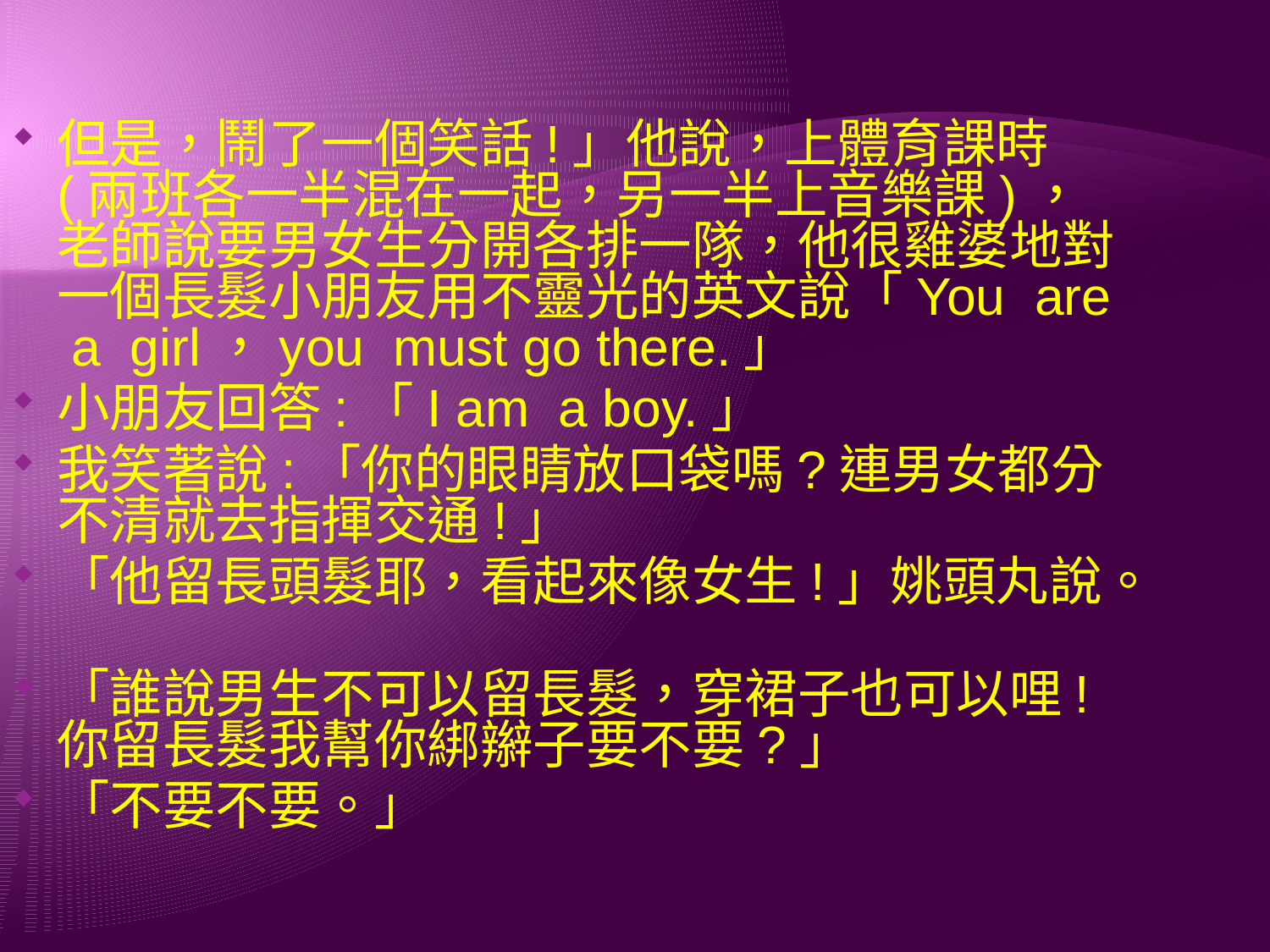

但是，鬧了一個笑話!」他說，上體育課時(兩班各一半混在一起，另一半上音樂課)，老師說要男女生分開各排一隊，他很雞婆地對一個長髮小朋友用不靈光的英文說「You  are  a  girl，you  must go there.」
小朋友回答:「I am  a boy.」
我笑著說:「你的眼睛放口袋嗎?連男女都分不清就去指揮交通!」
「他留長頭髮耶，看起來像女生!」姚頭丸說。
「誰說男生不可以留長髮，穿裙子也可以哩!你留長髮我幫你綁辮子要不要?」
「不要不要。」